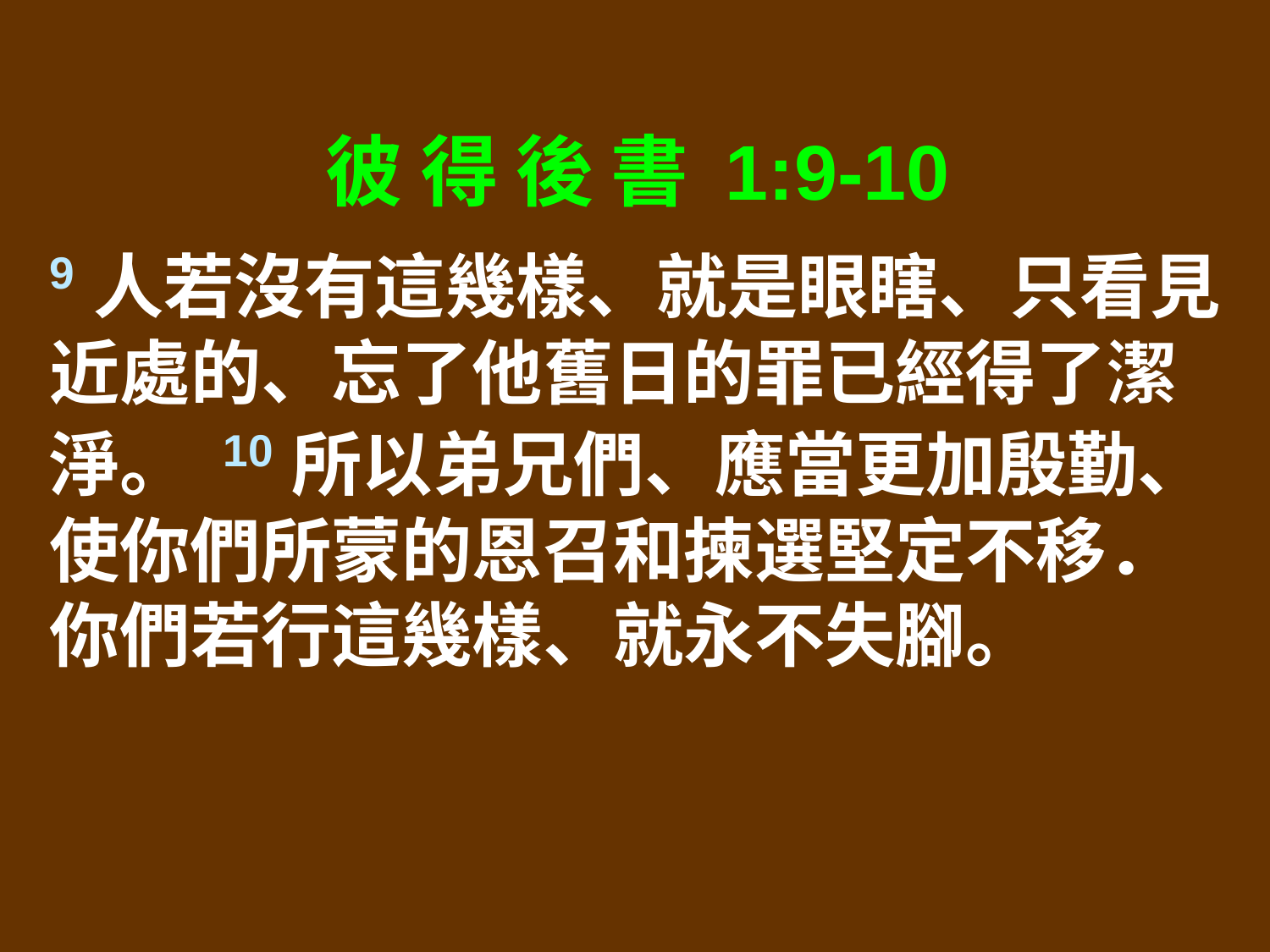

彼 得 後 書 1:9-10
9人若沒有這幾樣、就是眼瞎、只看見近處的、忘了他舊日的罪已經得了潔淨。 10所以弟兄們、應當更加殷勤、使你們所蒙的恩召和揀選堅定不移．你們若行這幾樣、就永不失腳。